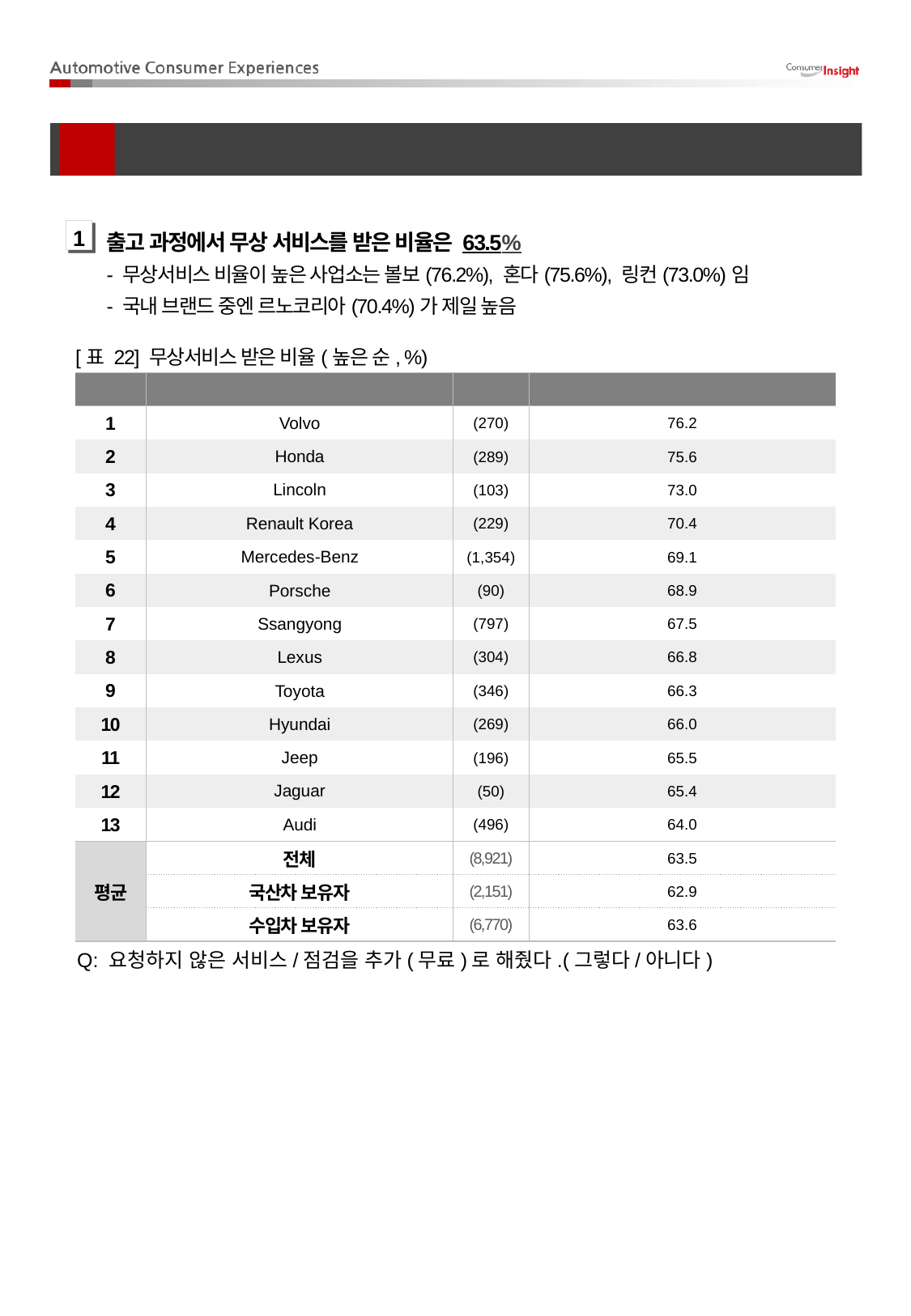

출고 과정
06
출고 과정에서 무상 서비스를 받은 비율은 63.5%
- 무상서비스 비율이 높은 사업소는 볼보(76.2%), 혼다(75.6%), 링컨(73.0%)임
- 국내 브랜드 중엔 르노코리아(70.4%)가 제일 높음
1
[표 22] 무상서비스 받은 비율(높은 순, %)
| Rank | Brand | (N) | 무상 서비스 경험률 |
| --- | --- | --- | --- |
| 1 | Volvo | (270) | 76.2 |
| 2 | Honda | (289) | 75.6 |
| 3 | Lincoln | (103) | 73.0 |
| 4 | Renault Korea | (229) | 70.4 |
| 5 | Mercedes-Benz | (1,354) | 69.1 |
| 6 | Porsche | (90) | 68.9 |
| 7 | Ssangyong | (797) | 67.5 |
| 8 | Lexus | (304) | 66.8 |
| 9 | Toyota | (346) | 66.3 |
| 10 | Hyundai | (269) | 66.0 |
| 11 | Jeep | (196) | 65.5 |
| 12 | Jaguar | (50) | 65.4 |
| 13 | Audi | (496) | 64.0 |
| 평균 | 전체 | (8,921) | 63.5 |
|  | 국산차 보유자 | (2,151) | 62.9 |
|  | 수입차 보유자 | (6,770) | 63.6 |
Q: 요청하지 않은 서비스/점검을 추가(무료)로 해줬다.(그렇다/아니다)